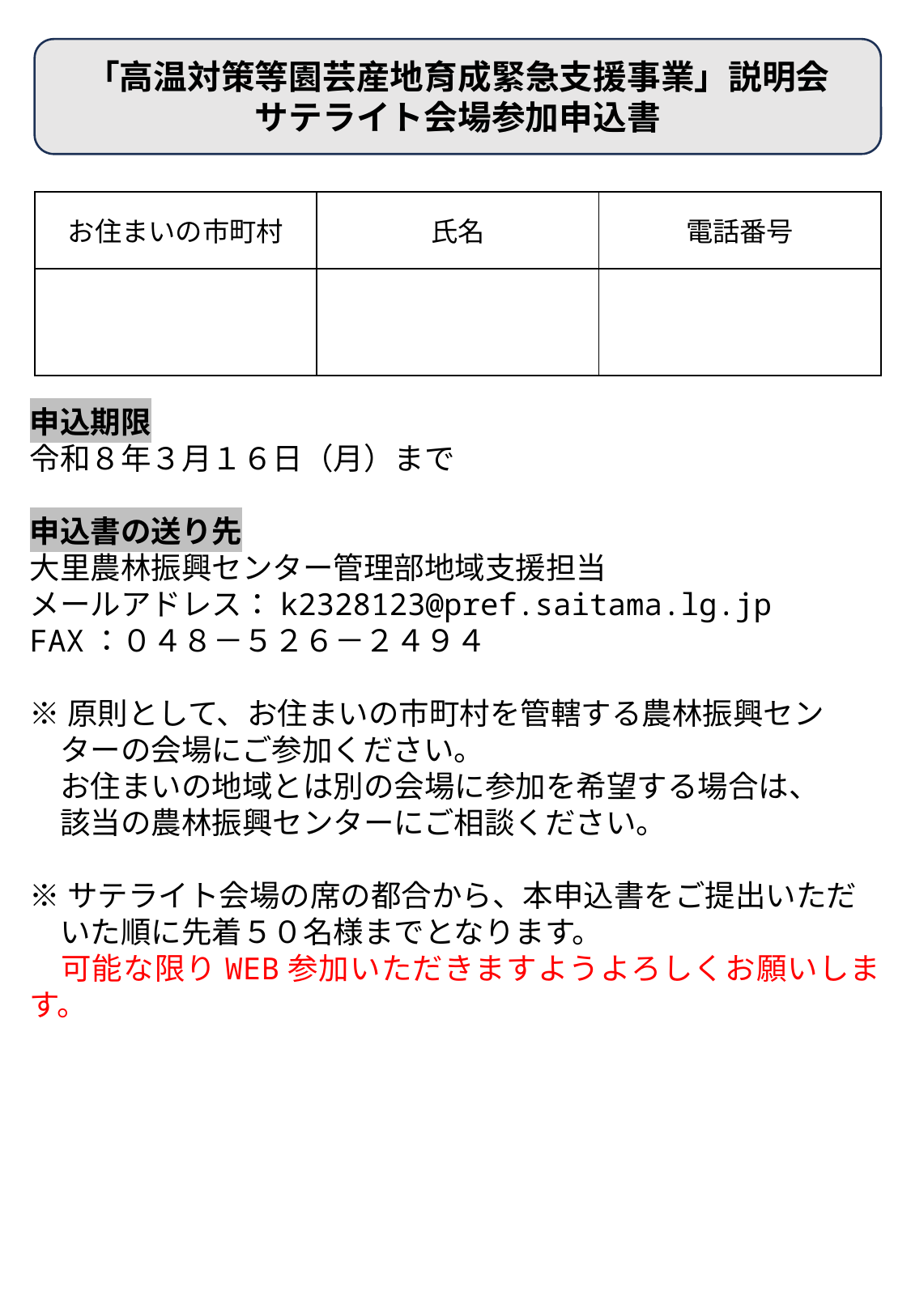

「高温対策等園芸産地育成緊急支援事業」説明会
サテライト会場参加申込書

| お住まいの市町村 | 氏名 | 電話番号 |
| --- | --- | --- |
|  |  |  |
申込期限
令和８年３月１６日（月）まで

申込書の送り先
大里農林振興センター管理部地域支援担当
メールアドレス：k2328123@pref.saitama.lg.jp
FAX：０４８－５２６－２４９４

※原則として、お住まいの市町村を管轄する農林振興セン
　ターの会場にご参加ください。
　お住まいの地域とは別の会場に参加を希望する場合は、
　該当の農林振興センターにご相談ください。

※サテライト会場の席の都合から、本申込書をご提出いただ
　いた順に先着５０名様までとなります。
　可能な限りWEB参加いただきますようよろしくお願いします。

048-830-4142